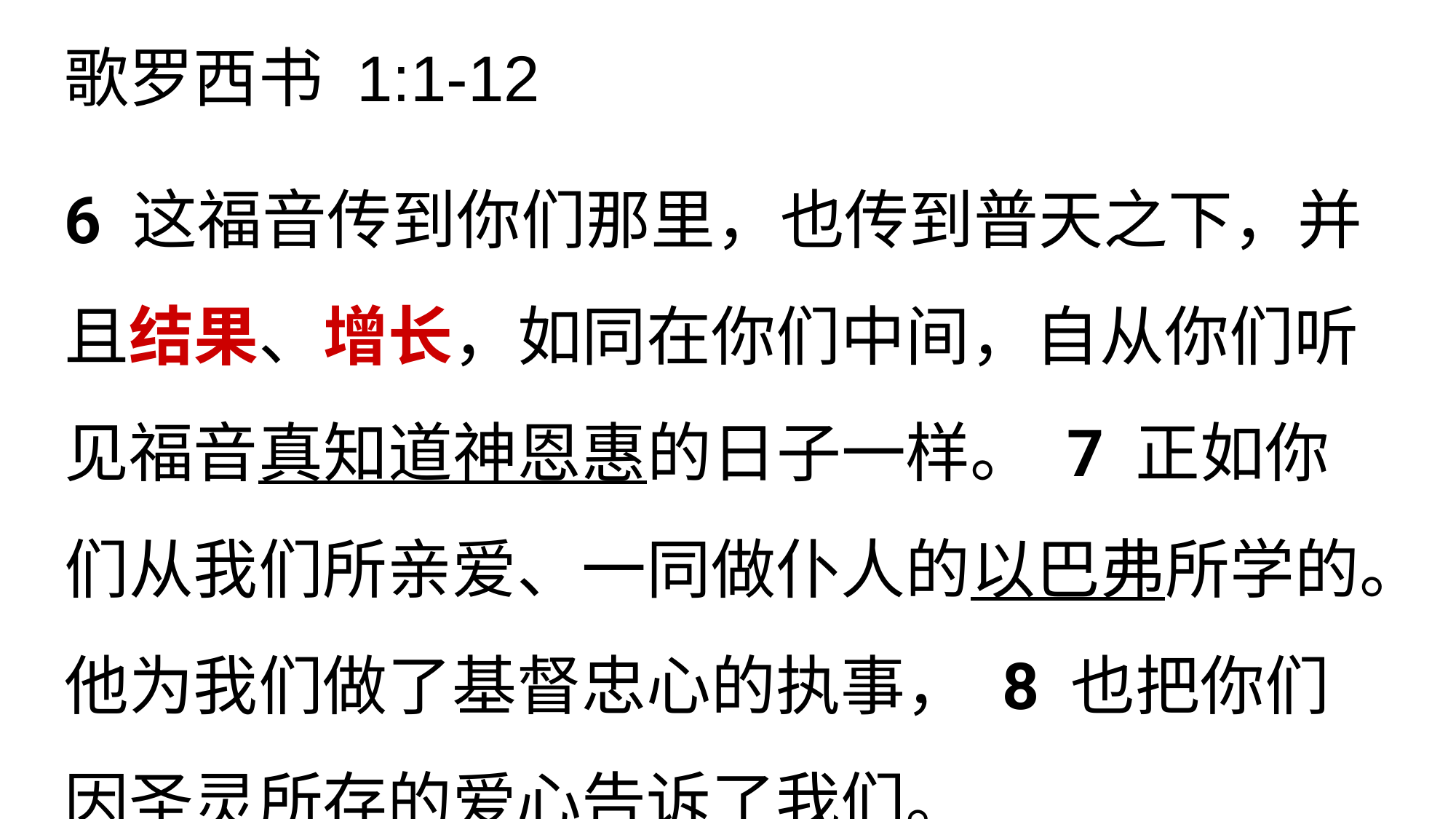

# 歌罗西书 1:1-12
6 这福音传到你们那里，也传到普天之下，并且结果、增长，如同在你们中间，自从你们听见福音真知道神恩惠的日子一样。 7 正如你们从我们所亲爱、一同做仆人的以巴弗所学的。他为我们做了基督忠心的执事， 8 也把你们因圣灵所存的爱心告诉了我们。